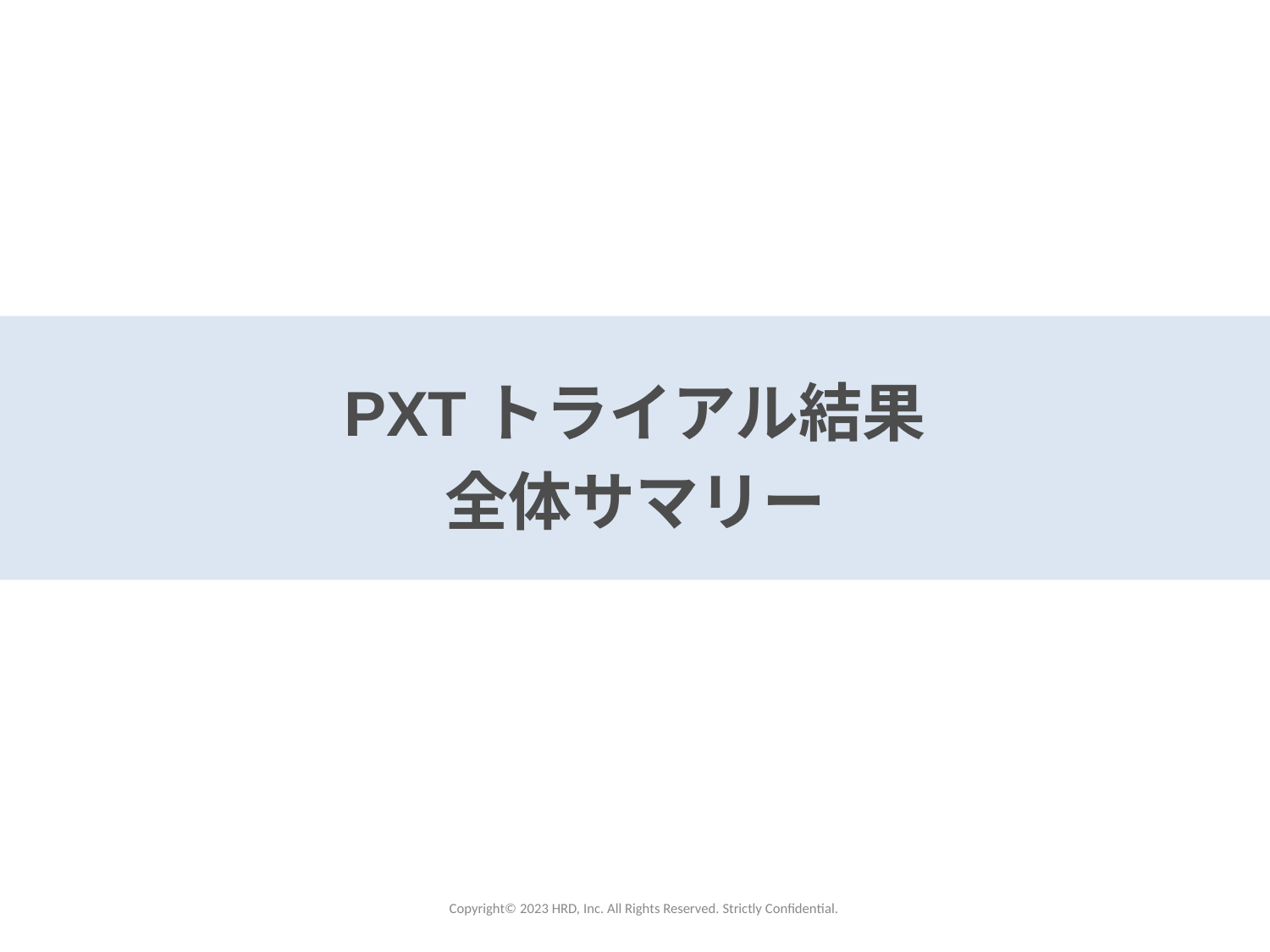

PXTトライアル結果
全体サマリー
Copyright©️ 2023 HRD, Inc. All Rights Reserved. Strictly Confidential.
17